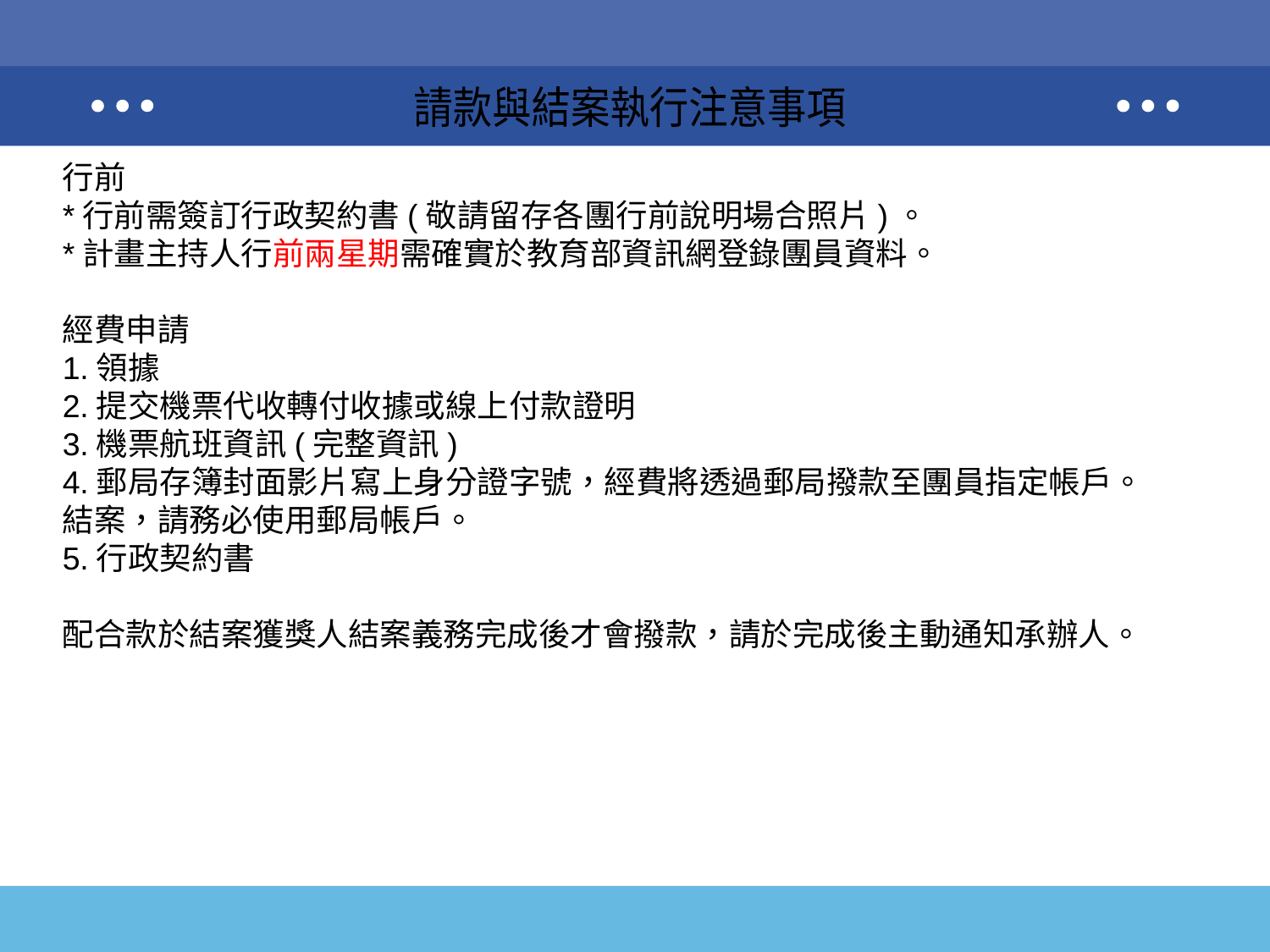

請款與結案執行注意事項

行前
*行前需簽訂行政契約書(敬請留存各團行前說明場合照片)。
*計畫主持人行前兩星期需確實於教育部資訊網登錄團員資料。

經費申請
1.領據
2.提交機票代收轉付收據或線上付款證明
3.機票航班資訊(完整資訊)
4.郵局存簿封面影片寫上身分證字號，經費將透過郵局撥款至團員指定帳戶。
結案，請務必使用郵局帳戶。
5.行政契約書

配合款於結案獲獎人結案義務完成後才會撥款，請於完成後主動通知承辦人。